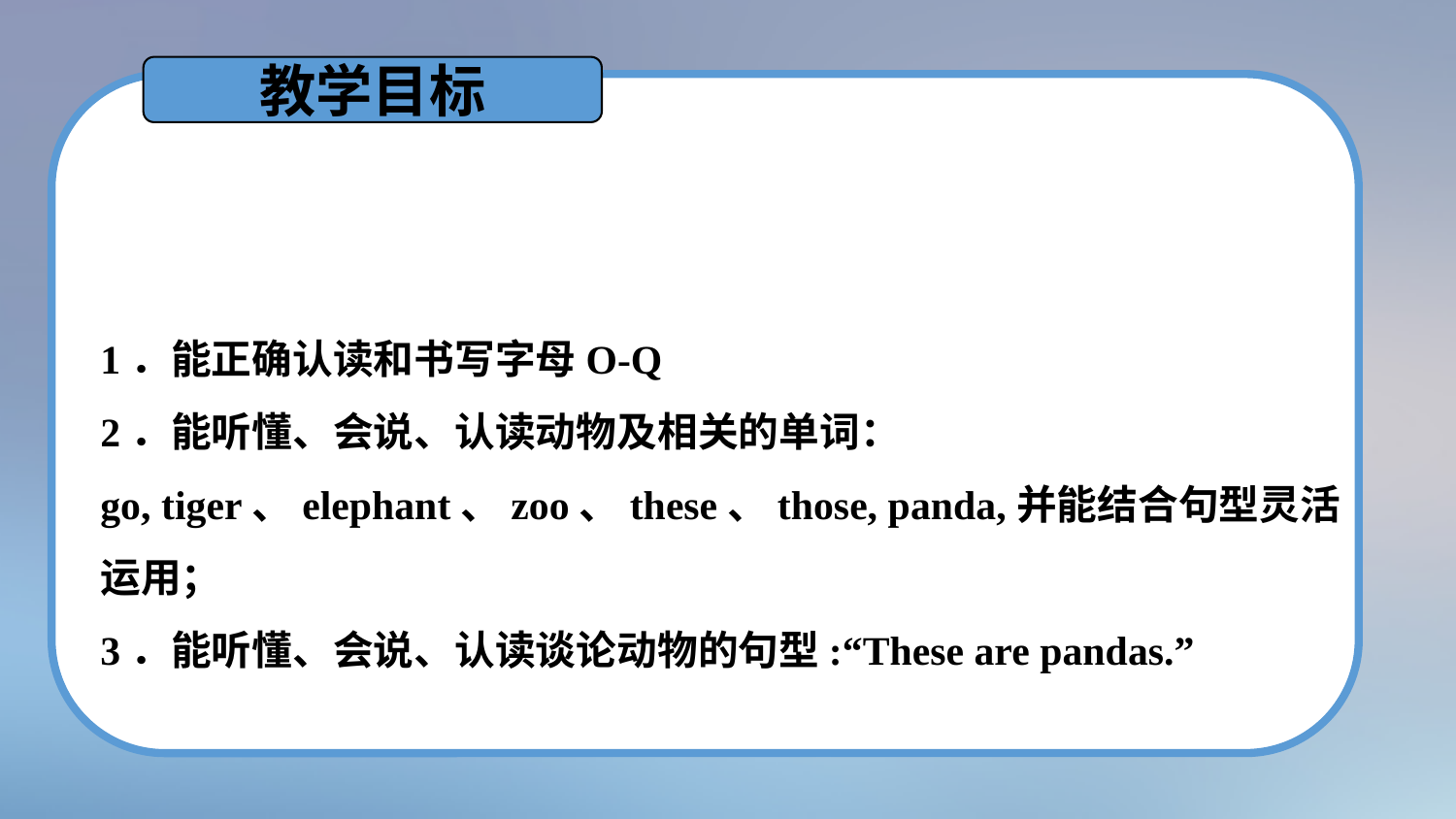

教学目标

1．能正确认读和书写字母O-Q
2．能听懂、会说、认读动物及相关的单词：go, tiger、elephant、zoo、these、those, panda,并能结合句型灵活运用；
3．能听懂、会说、认读谈论动物的句型:“These are pandas.”